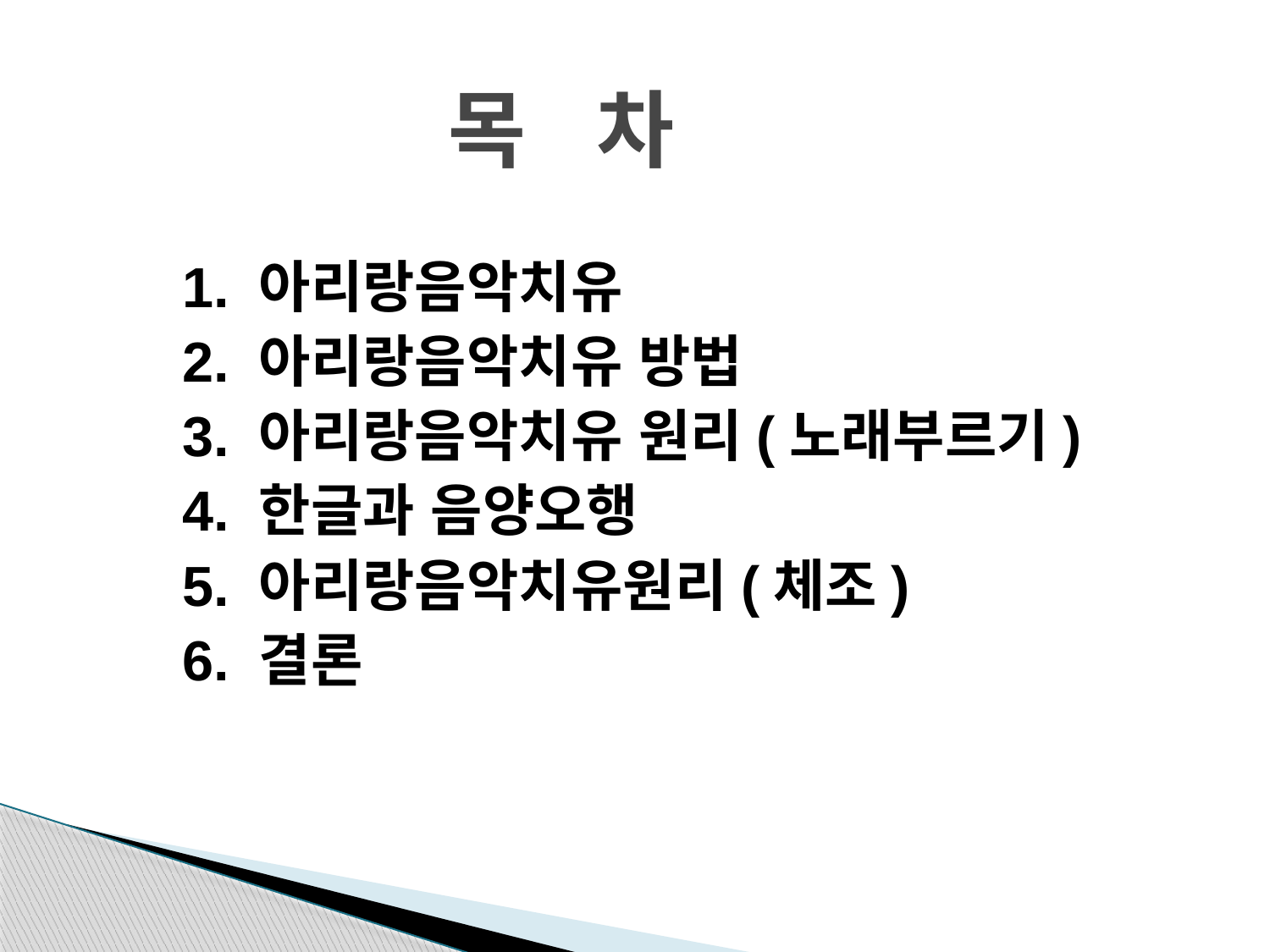

# 목   차

1. 아리랑음악치유
2. 아리랑음악치유 방법
3. 아리랑음악치유 원리(노래부르기)
4. 한글과 음양오행
5. 아리랑음악치유원리(체조)
6. 결론